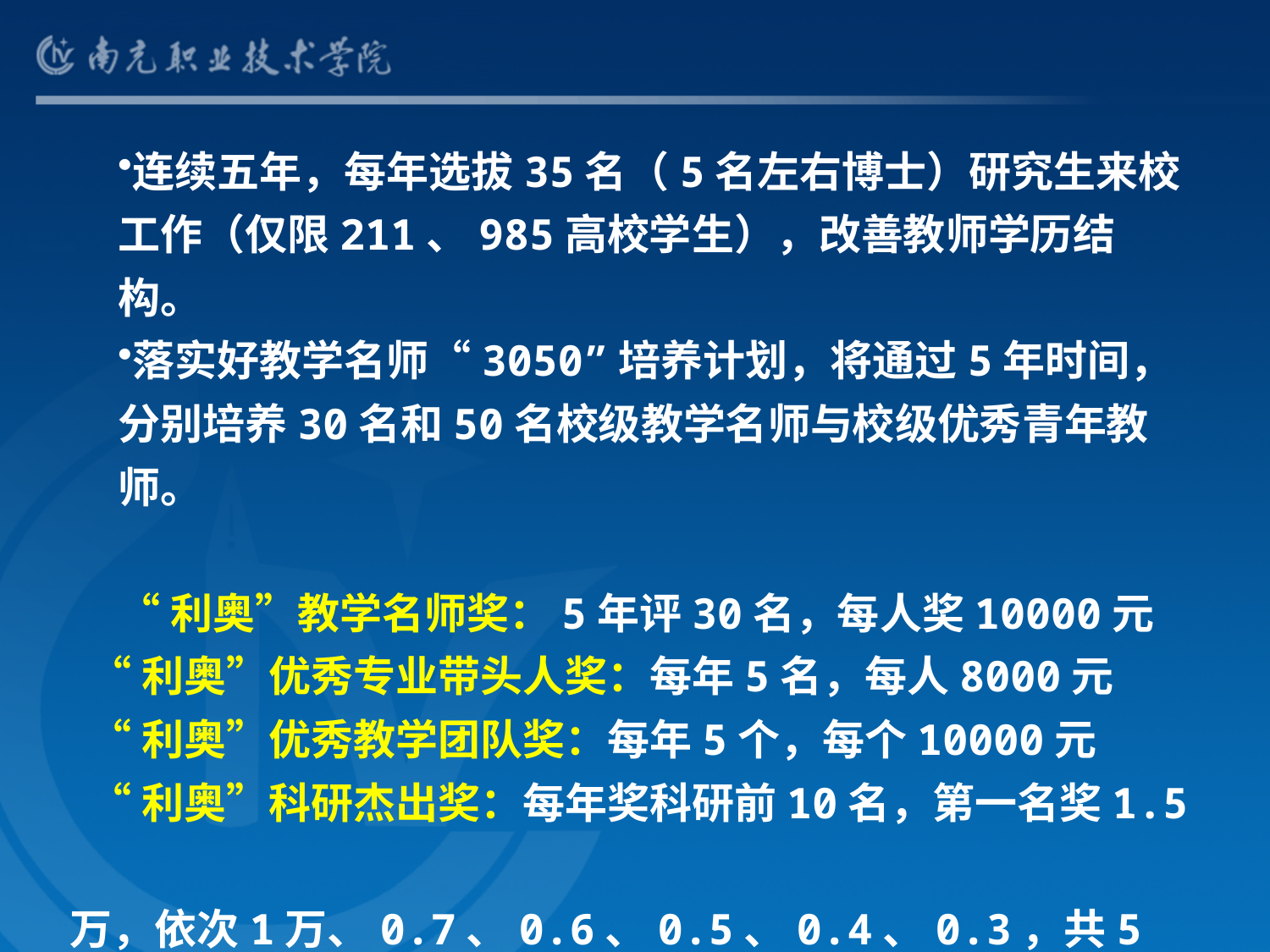

#
连续五年，每年选拔35名（5名左右博士）研究生来校工作（仅限211、985高校学生），改善教师学历结构。
落实好教学名师“3050”培养计划，将通过5年时间，分别培养30名和50名校级教学名师与校级优秀青年教师。

“利奥”教学名师奖：5年评30名，每人奖10000元
  “利奥”优秀专业带头人奖：每年5名，每人8000元
  “利奥”优秀教学团队奖：每年5个，每个10000元
  “利奥”科研杰出奖：每年奖科研前10名，第一名奖1.5
万，依次1万、0.7、0.6、0.5、0.4、0.3，共5万
  “镇泰”优秀青年教师奖：每年10名，每人奖5000元